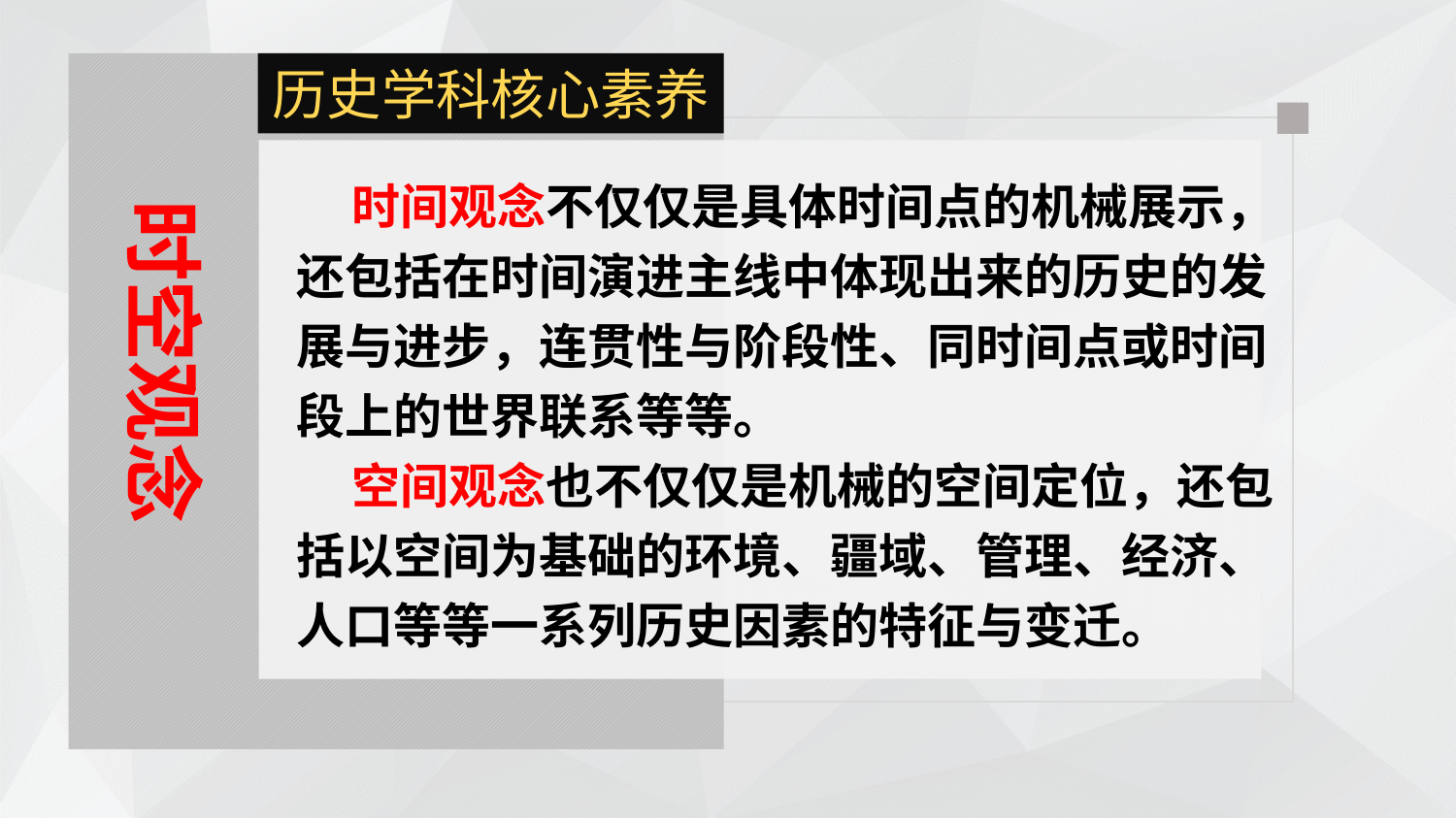

历史学科核心素养

    时间观念不仅仅是具体时间点的机械展示，还包括在时间演进主线中体现出来的历史的发展与进步，连贯性与阶段性、同时间点或时间段上的世界联系等等。
    空间观念也不仅仅是机械的空间定位，还包括以空间为基础的环境、疆域、管理、经济、人口等等一系列历史因素的特征与变迁。
时空观念